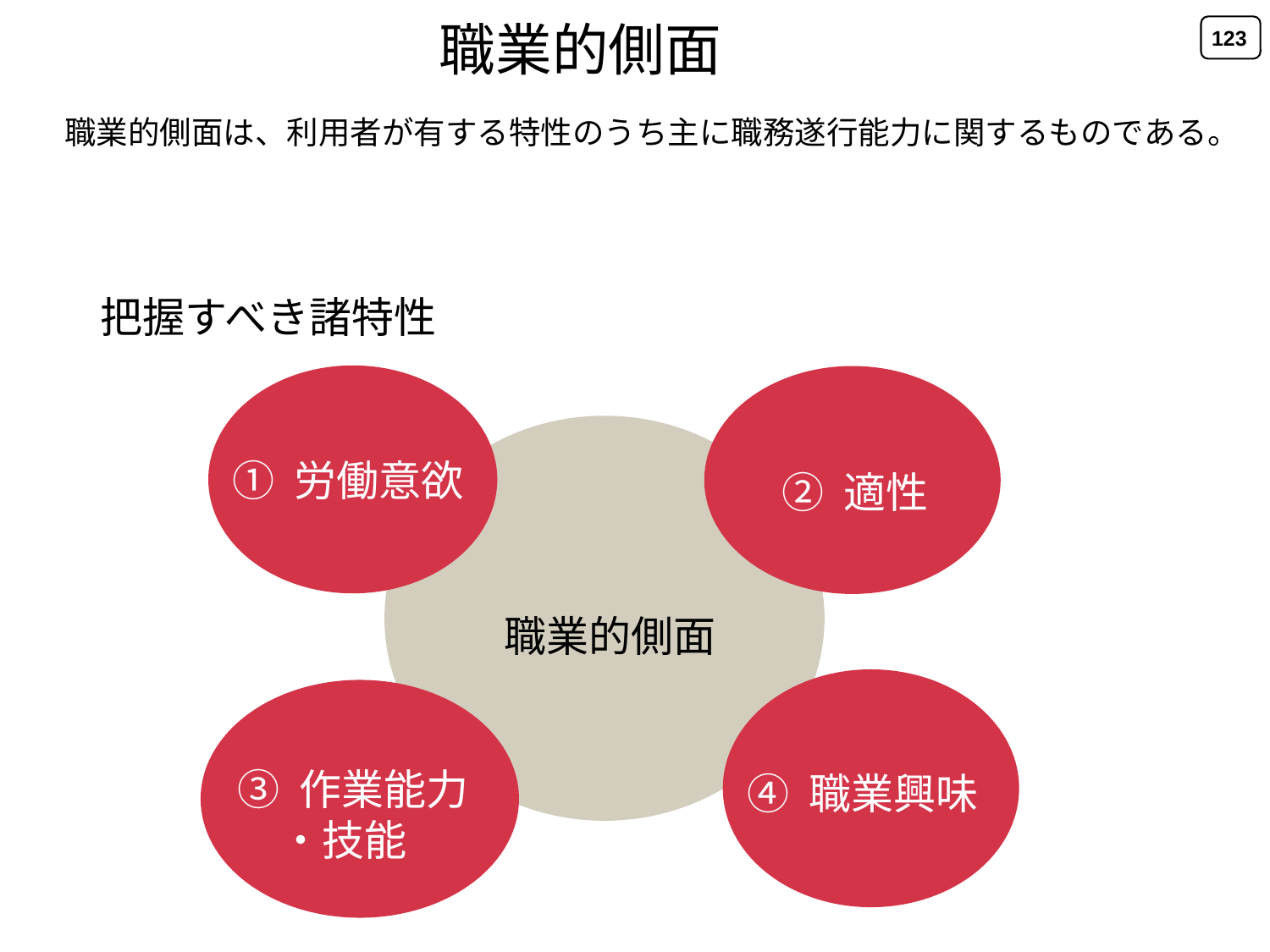

職業的側面
123

  職業的側面は、利用者が有する特性のうち主に職務遂行能力に関するものである。
　 把握すべき諸特性

① 労働意欲
② 適性
職業的側面

③ 作業能力
　・技能
④ 職業興味